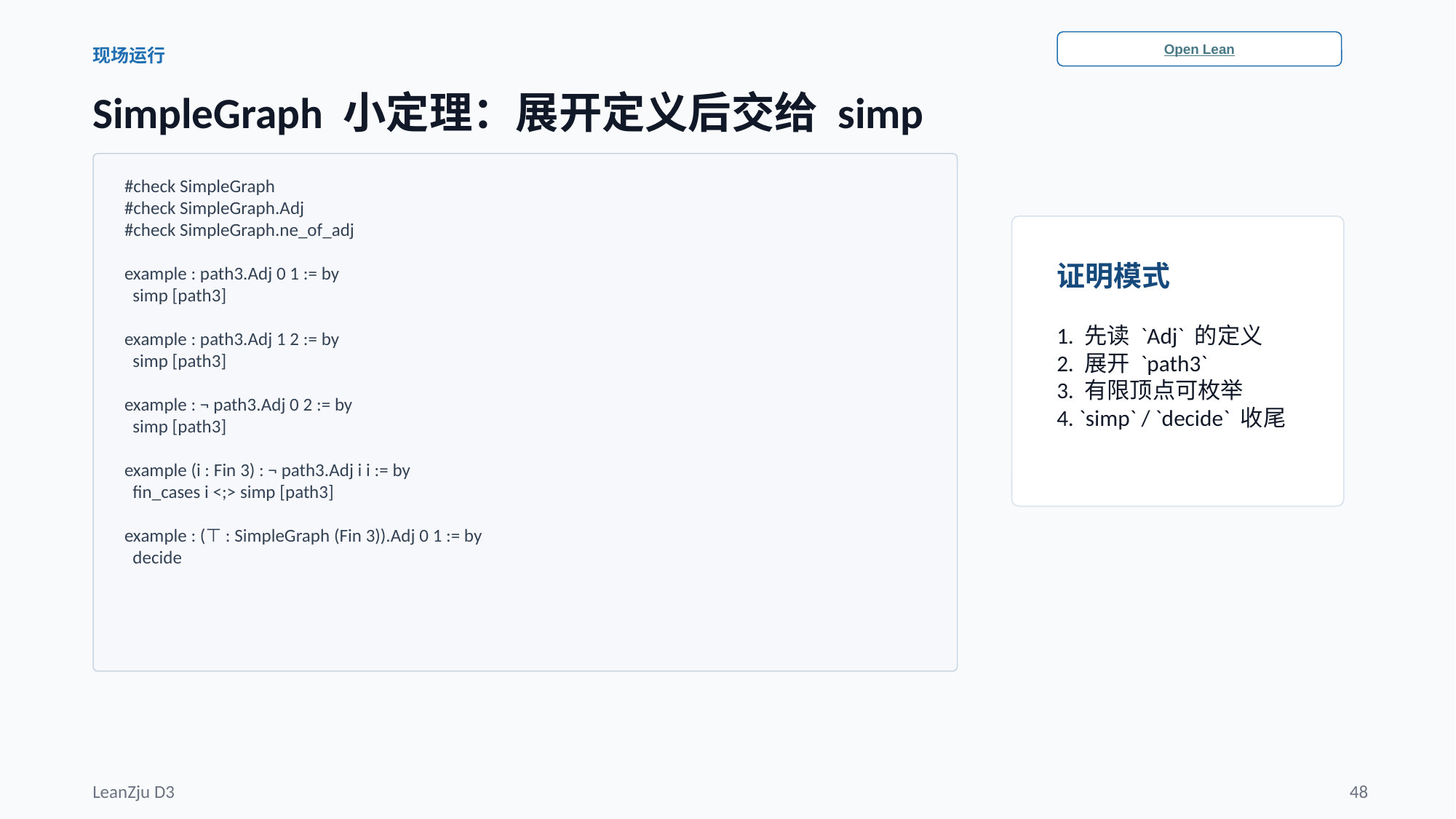

Open Lean
现场运行
SimpleGraph 小定理：展开定义后交给 simp

#check SimpleGraph
#check SimpleGraph.Adj
#check SimpleGraph.ne_of_adj

example : path3.Adj 0 1 := by
  simp [path3]

example : path3.Adj 1 2 := by
  simp [path3]

example : ¬ path3.Adj 0 2 := by
  simp [path3]

example (i : Fin 3) : ¬ path3.Adj i i := by
  fin_cases i <;> simp [path3]

example : (⊤ : SimpleGraph (Fin 3)).Adj 0 1 := by
  decide

证明模式
1. 先读 `Adj` 的定义
2. 展开 `path3`
3. 有限顶点可枚举
4. `simp` / `decide` 收尾
LeanZju D3
48